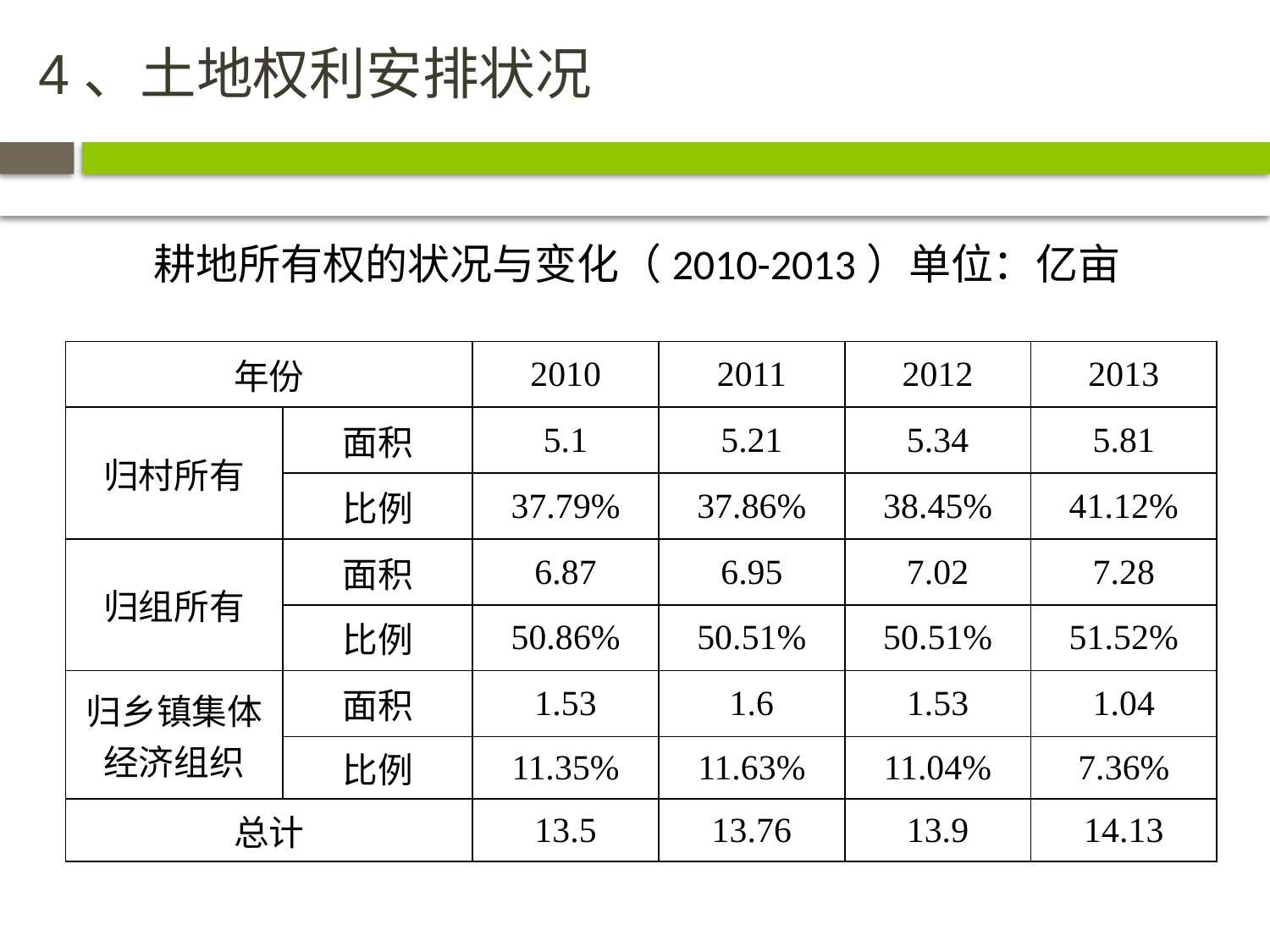

# 4、土地权利安排状况
耕地所有权的状况与变化（2010-2013）单位：亿亩
| 年份 |  | 2010 | 2011 | 2012 | 2013 |
| --- | --- | --- | --- | --- | --- |
| 归村所有 | 面积 | 5.1 | 5.21 | 5.34 | 5.81 |
|  | 比例 | 37.79% | 37.86% | 38.45% | 41.12% |
| 归组所有 | 面积 | 6.87 | 6.95 | 7.02 | 7.28 |
|  | 比例 | 50.86% | 50.51% | 50.51% | 51.52% |
| 归乡镇集体经济组织 | 面积 | 1.53 | 1.6 | 1.53 | 1.04 |
|  | 比例 | 11.35% | 11.63% | 11.04% | 7.36% |
| 总计 |  | 13.5 | 13.76 | 13.9 | 14.13 |